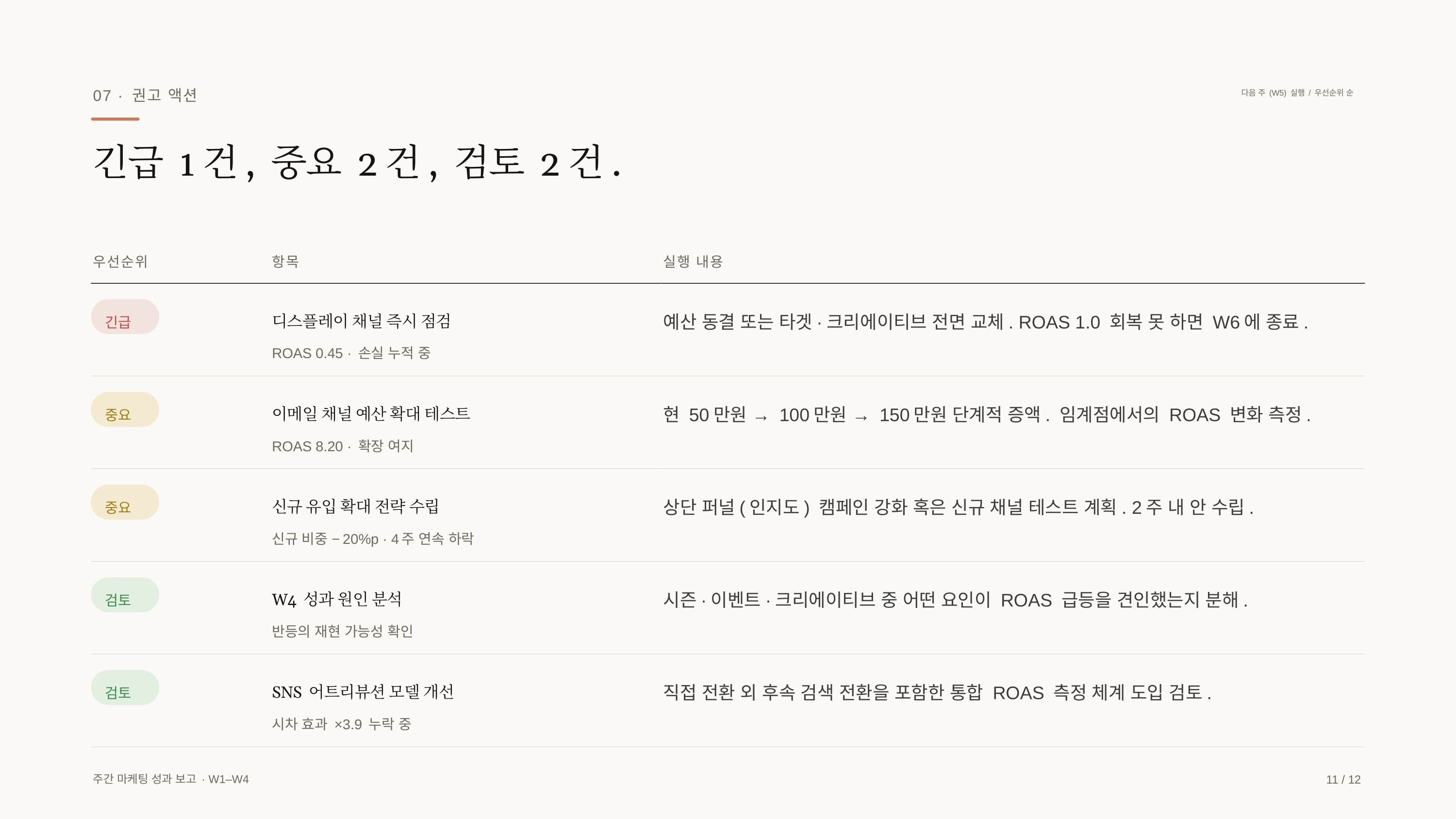

07 · 권고 액션
다음 주 (W5) 실행 / 우선순위 순

긴급 1건, 중요 2건, 검토 2건.
우선순위
항목
실행 내용

예산 동결 또는 타겟·크리에이티브 전면 교체. ROAS 1.0 회복 못 하면 W6에 종료.

디스플레이 채널 즉시 점검
긴급
ROAS 0.45 · 손실 누적 중

현 50만원 → 100만원 → 150만원 단계적 증액. 임계점에서의 ROAS 변화 측정.

이메일 채널 예산 확대 테스트
중요
ROAS 8.20 · 확장 여지

상단 퍼널(인지도) 캠페인 강화 혹은 신규 채널 테스트 계획. 2주 내 안 수립.

신규 유입 확대 전략 수립
중요
신규 비중 −20%p · 4주 연속 하락

시즌·이벤트·크리에이티브 중 어떤 요인이 ROAS 급등을 견인했는지 분해.

W4 성과 원인 분석
검토
반등의 재현 가능성 확인

직접 전환 외 후속 검색 전환을 포함한 통합 ROAS 측정 체계 도입 검토.

SNS 어트리뷰션 모델 개선
검토
시차 효과 ×3.9 누락 중

주간 마케팅 성과 보고 · W1–W4
11 / 12